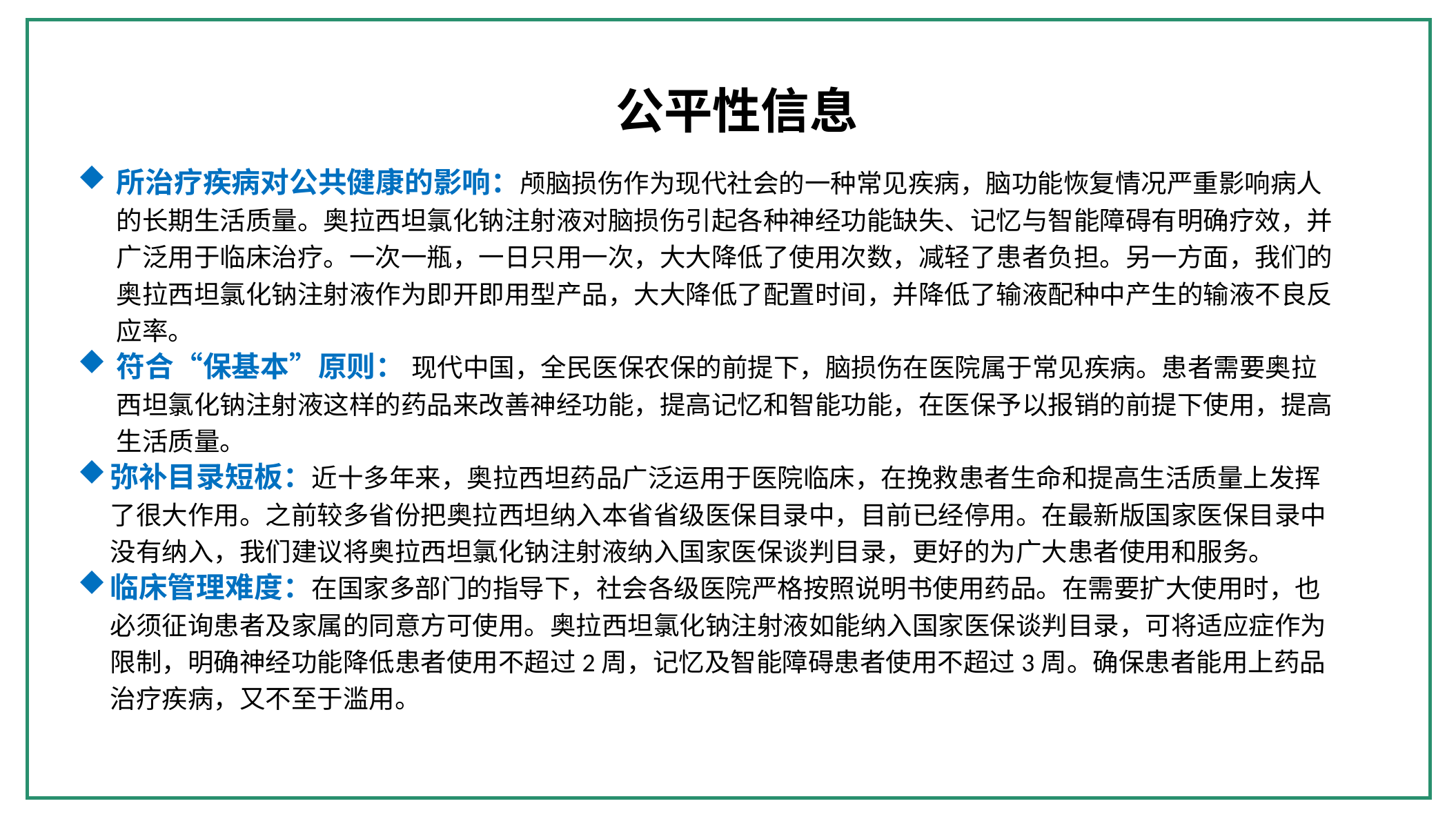

公平性信息
所治疗疾病对公共健康的影响：颅脑损伤作为现代社会的一种常见疾病，脑功能恢复情况严重影响病人的长期生活质量。奥拉西坦氯化钠注射液对脑损伤引起各种神经功能缺失、记忆与智能障碍有明确疗效，并广泛用于临床治疗。一次一瓶，一日只用一次，大大降低了使用次数，减轻了患者负担。另一方面，我们的奥拉西坦氯化钠注射液作为即开即用型产品，大大降低了配置时间，并降低了输液配种中产生的输液不良反应率。
符合“保基本”原则： 现代中国，全民医保农保的前提下，脑损伤在医院属于常见疾病。患者需要奥拉西坦氯化钠注射液这样的药品来改善神经功能，提高记忆和智能功能，在医保予以报销的前提下使用，提高生活质量。
弥补目录短板：近十多年来，奥拉西坦药品广泛运用于医院临床，在挽救患者生命和提高生活质量上发挥了很大作用。之前较多省份把奥拉西坦纳入本省省级医保目录中，目前已经停用。在最新版国家医保目录中没有纳入，我们建议将奥拉西坦氯化钠注射液纳入国家医保谈判目录，更好的为广大患者使用和服务。
临床管理难度：在国家多部门的指导下，社会各级医院严格按照说明书使用药品。在需要扩大使用时，也必须征询患者及家属的同意方可使用。奥拉西坦氯化钠注射液如能纳入国家医保谈判目录，可将适应症作为限制，明确神经功能降低患者使用不超过2周，记忆及智能障碍患者使用不超过3周。确保患者能用上药品治疗疾病，又不至于滥用。